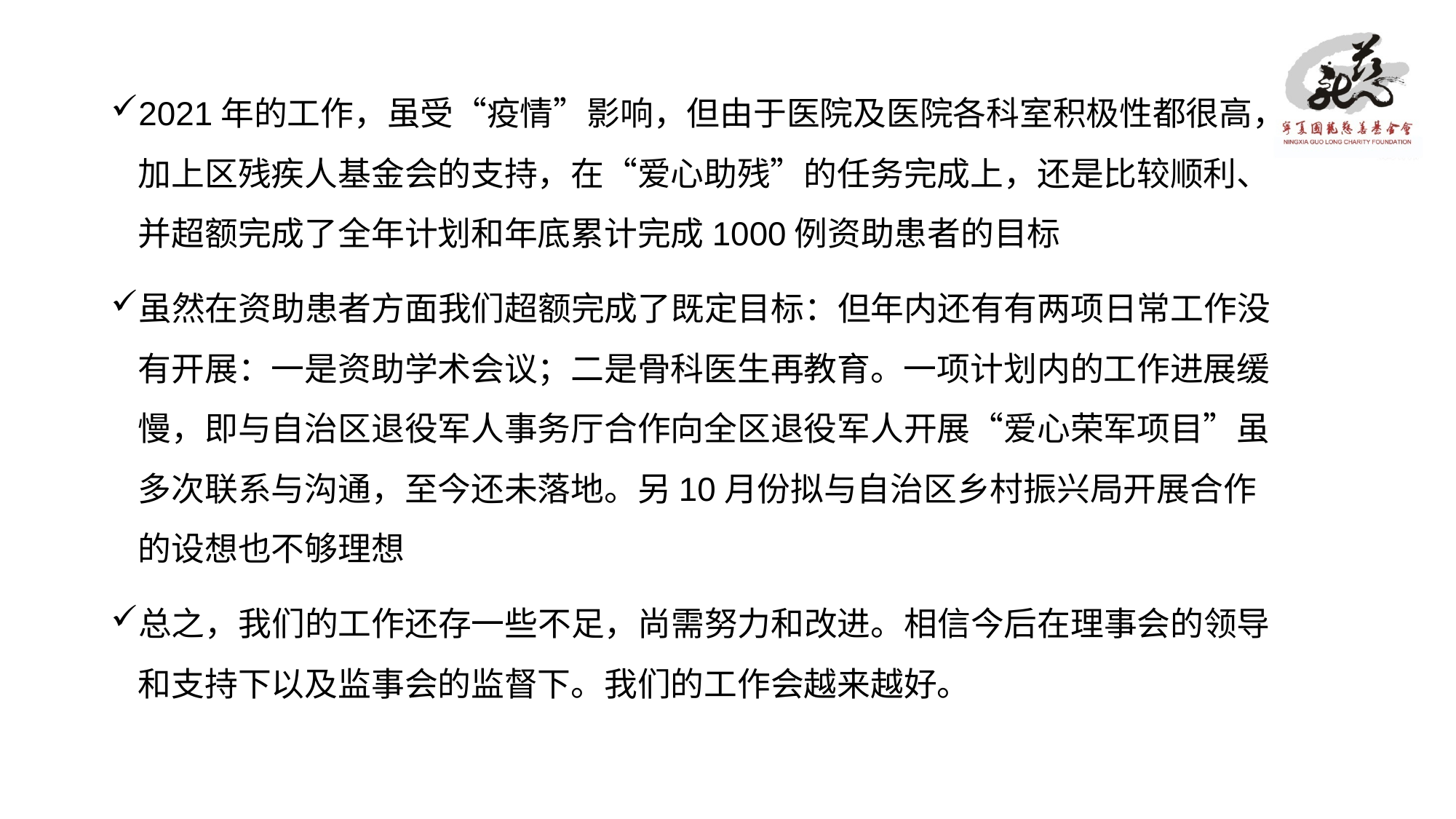

2021年的工作，虽受“疫情”影响，但由于医院及医院各科室积极性都很高，加上区残疾人基金会的支持，在“爱心助残”的任务完成上，还是比较顺利、并超额完成了全年计划和年底累计完成1000例资助患者的目标
虽然在资助患者方面我们超额完成了既定目标：但年内还有有两项日常工作没有开展：一是资助学术会议；二是骨科医生再教育。一项计划内的工作进展缓慢，即与自治区退役军人事务厅合作向全区退役军人开展“爱心荣军项目”虽多次联系与沟通，至今还未落地。另10月份拟与自治区乡村振兴局开展合作的设想也不够理想
总之，我们的工作还存一些不足，尚需努力和改进。相信今后在理事会的领导和支持下以及监事会的监督下。我们的工作会越来越好。